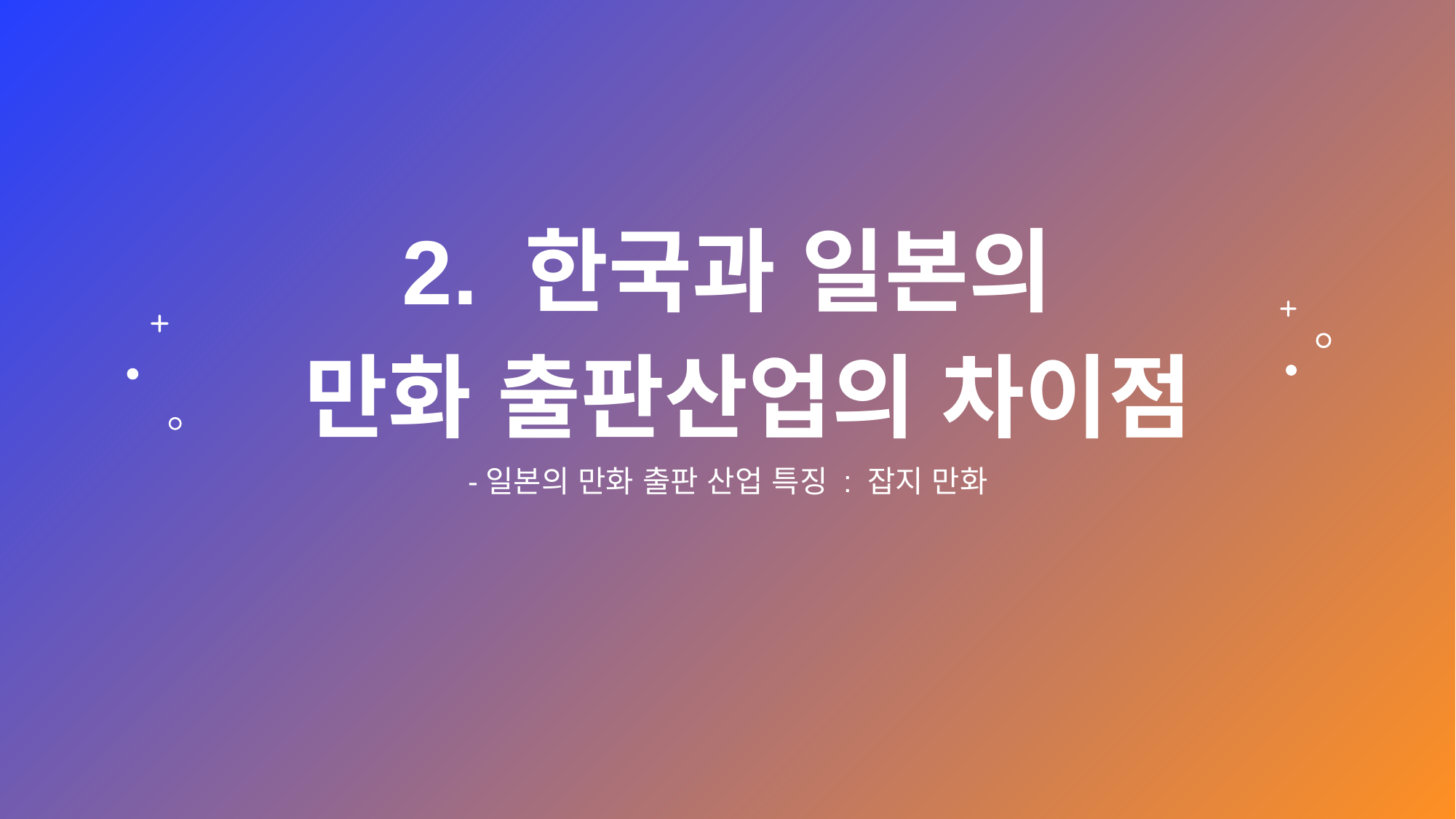

# 2. 한국과 일본의 만화 출판산업의 차이점
-일본의 만화 출판 산업 특징 : 잡지 만화